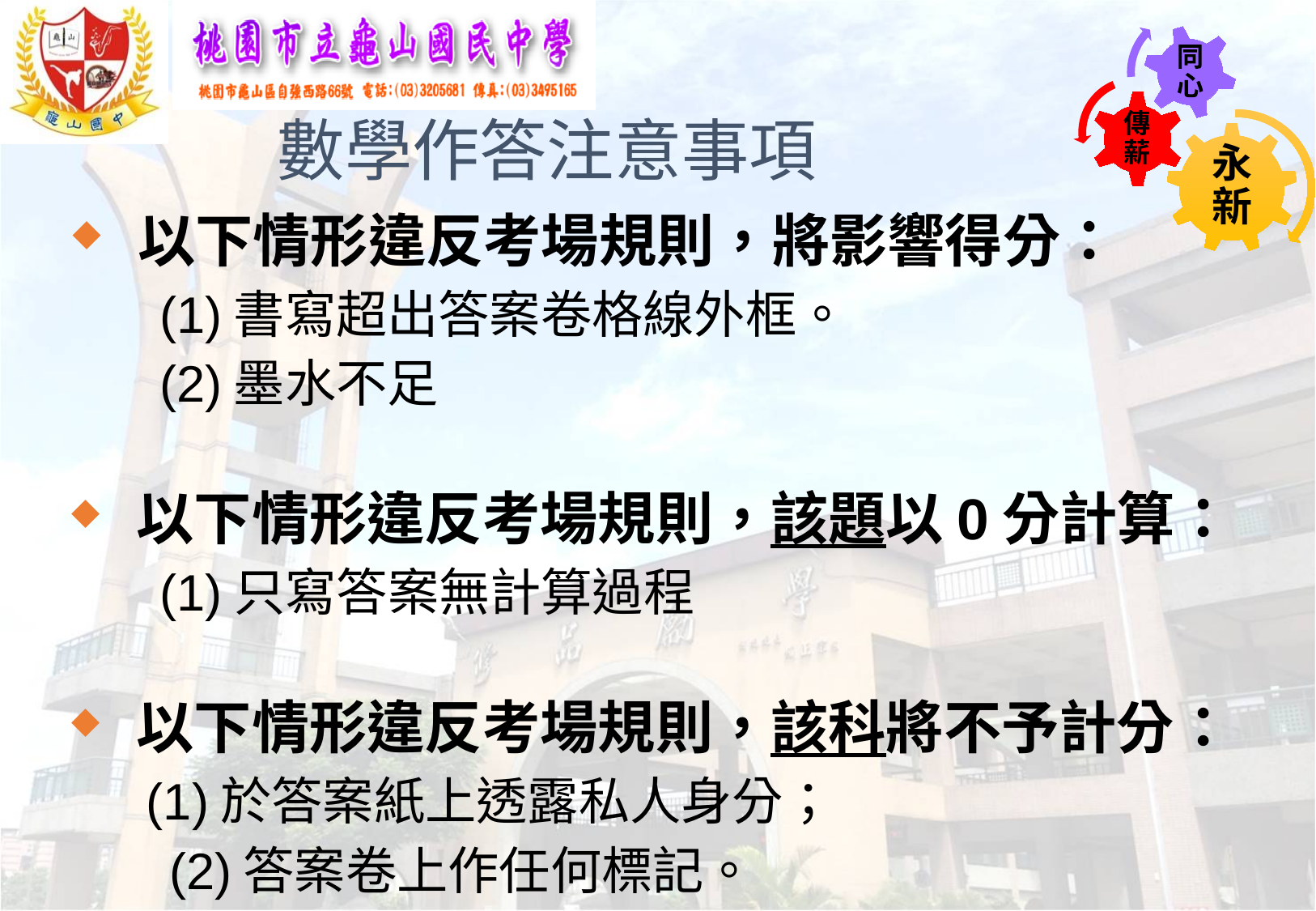

數學作答注意事項
以下情形違反考場規則，將影響得分：
      (1)書寫超出答案卷格線外框。
      (2)墨水不足

以下情形違反考場規則，該題以0分計算：
       (1)只寫答案無計算過程

以下情形違反考場規則，該科將不予計分：
   	 (1)於答案紙上透露私人身分；
       (2)答案卷上作任何標記。